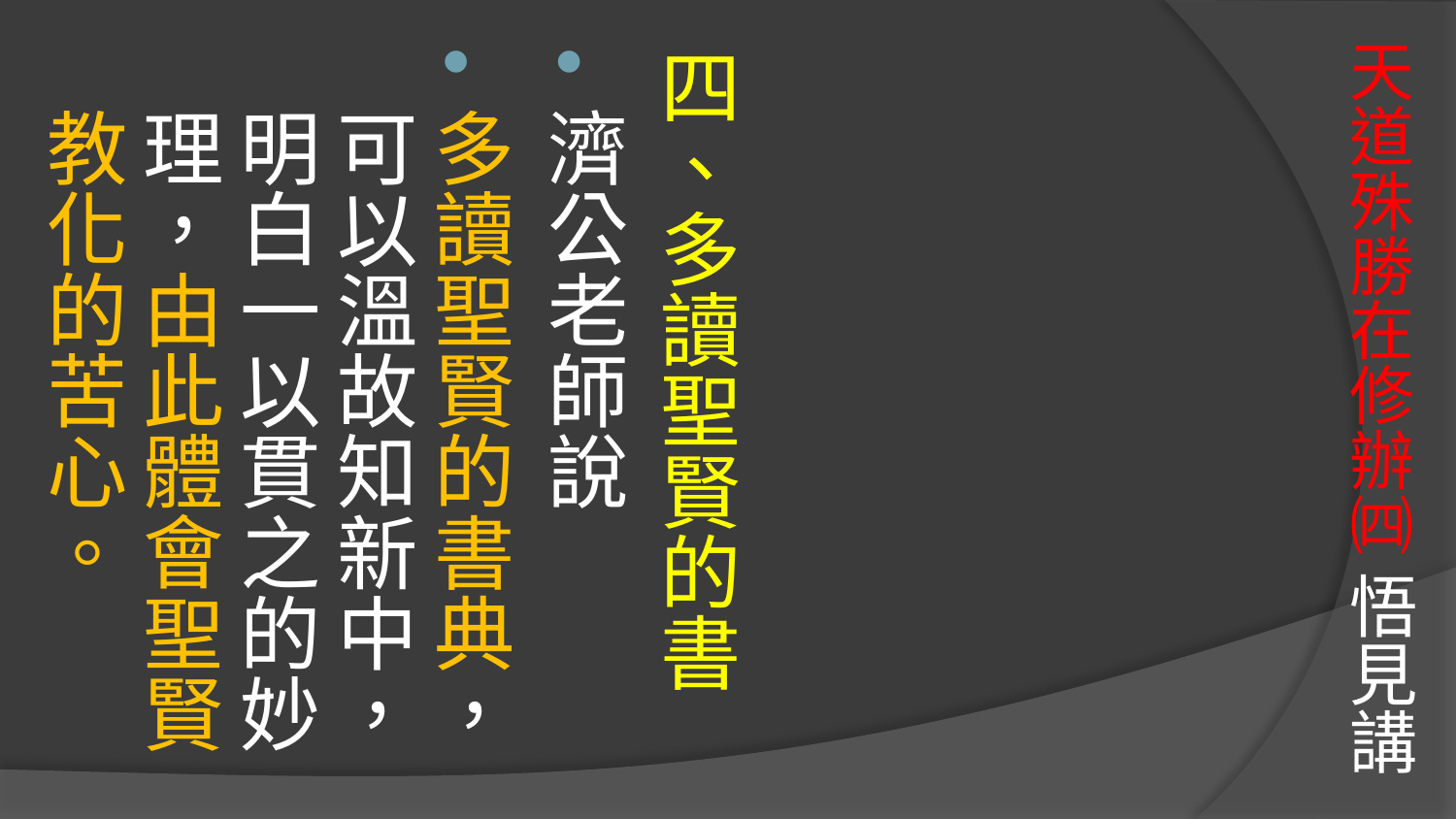

# 天道殊勝在修辦㈣ 悟見講
四、多讀聖賢的書
濟公老師說
多讀聖賢的書典，可以溫故知新中，明白一以貫之的妙理，由此體會聖賢教化的苦心。